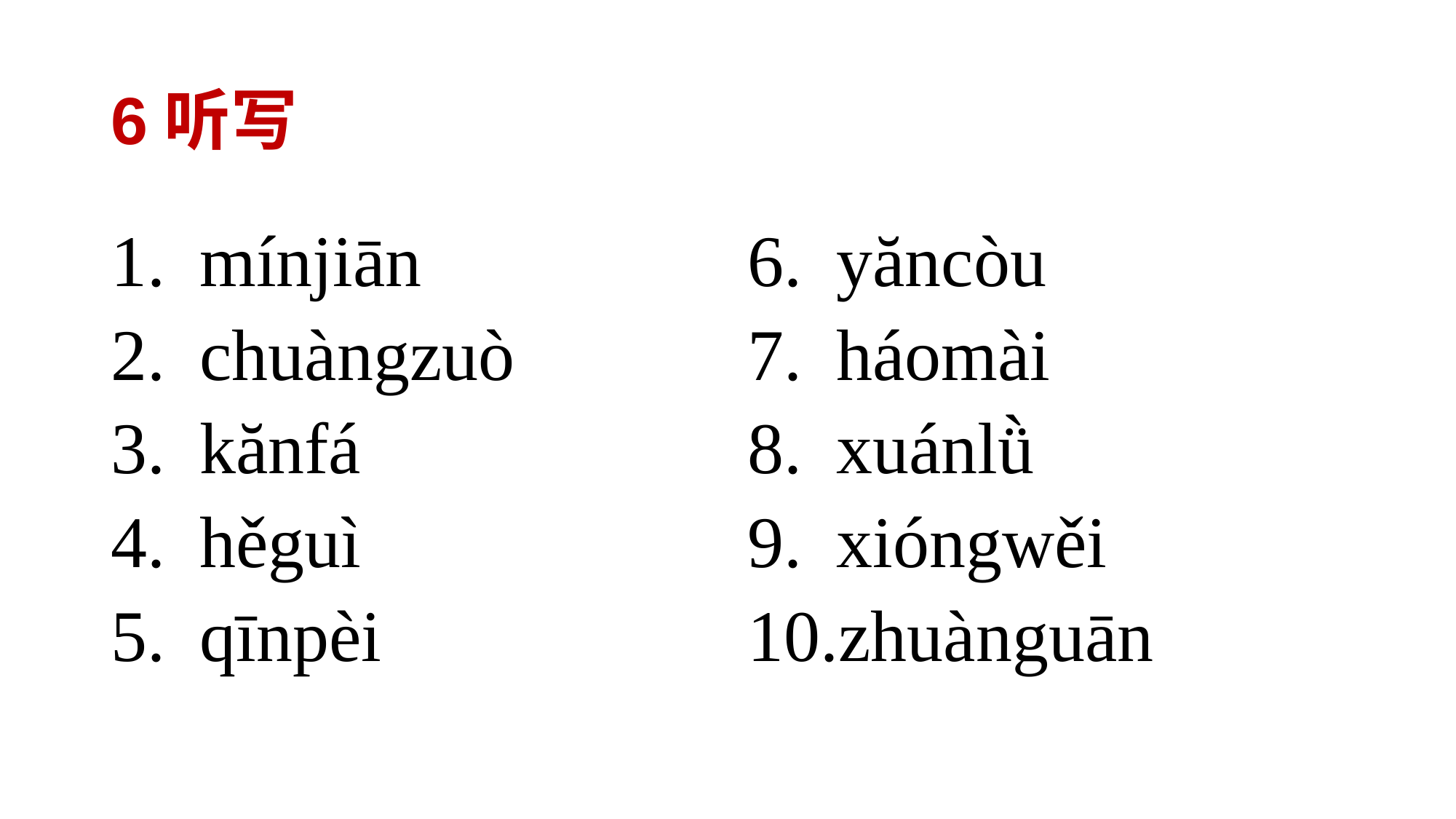

# 6听写
mínjiān
chuàngzuò
kănfá
hěguì
qīnpèi
yăncòu
háomài
xuánlǜ
xióngwěi
zhuànguān